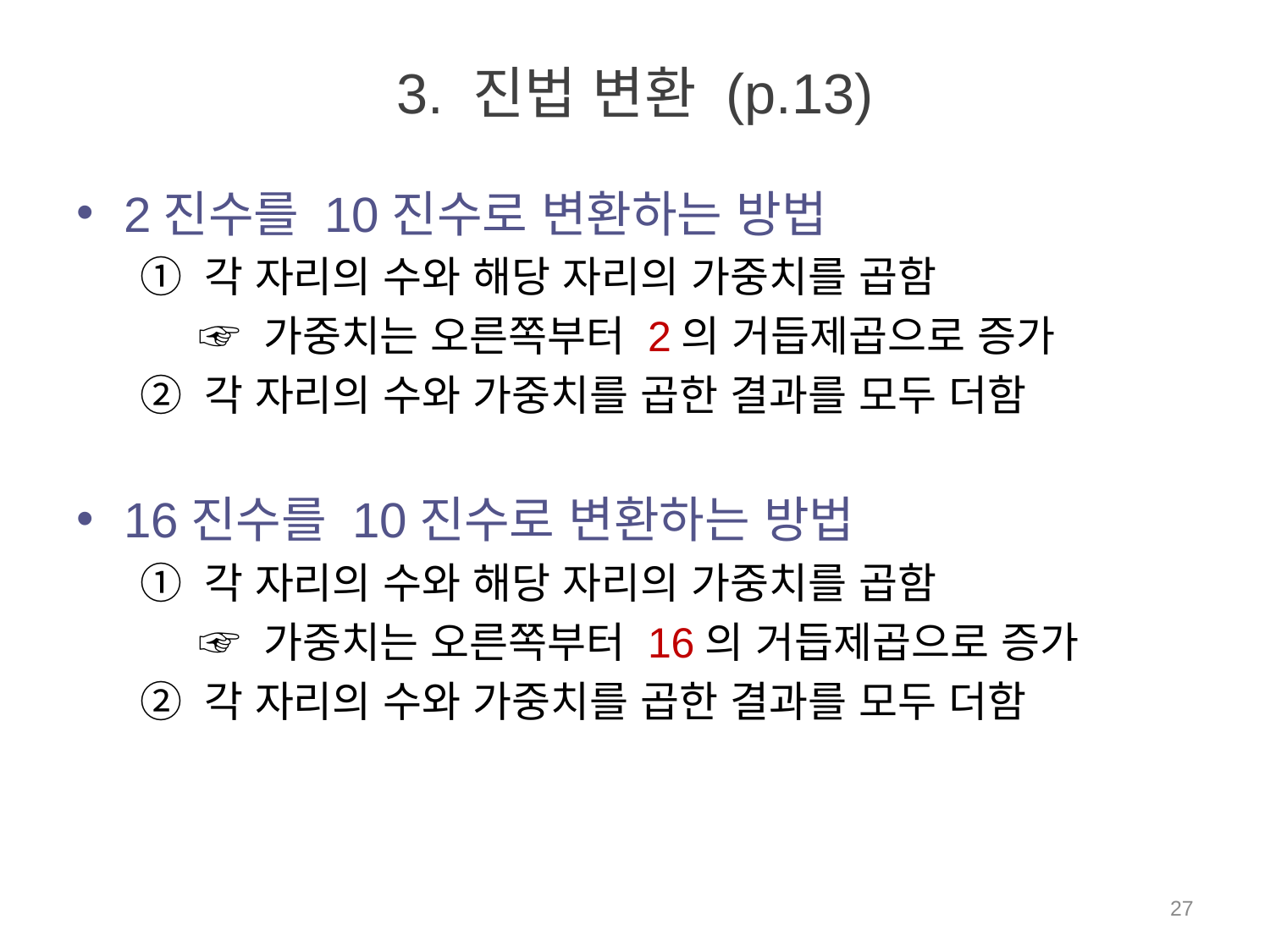

# 3. 진법 변환 (p.13)
2진수를 10진수로 변환하는 방법
① 각 자리의 수와 해당 자리의 가중치를 곱함
     ☞ 가중치는 오른쪽부터 2의 거듭제곱으로 증가
② 각 자리의 수와 가중치를 곱한 결과를 모두 더함

16진수를 10진수로 변환하는 방법
① 각 자리의 수와 해당 자리의 가중치를 곱함
     ☞ 가중치는 오른쪽부터 16의 거듭제곱으로 증가
② 각 자리의 수와 가중치를 곱한 결과를 모두 더함

27